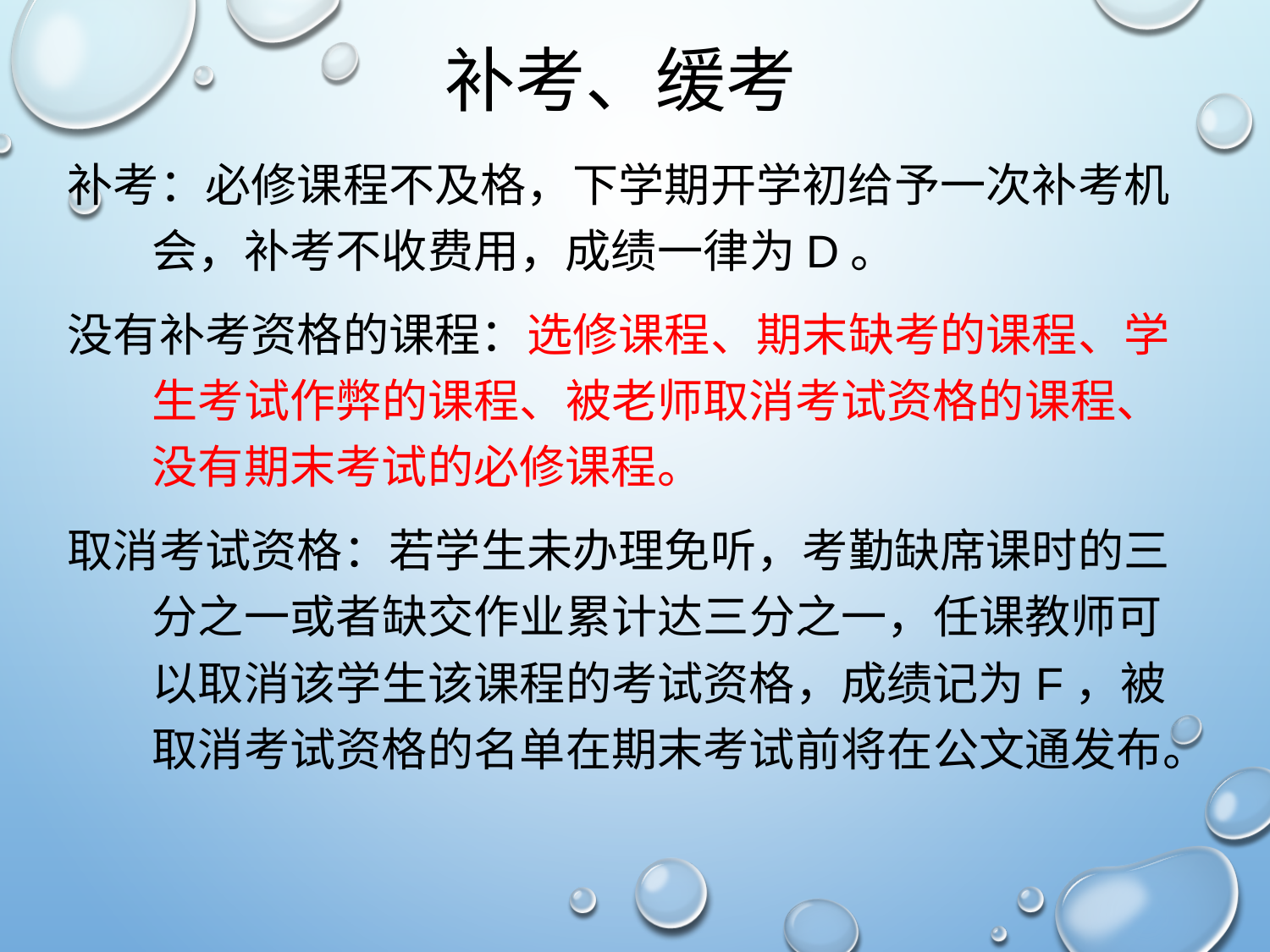

# 补考、缓考
补考：必修课程不及格，下学期开学初给予一次补考机会，补考不收费用，成绩一律为D。
没有补考资格的课程：选修课程、期末缺考的课程、学生考试作弊的课程、被老师取消考试资格的课程、没有期末考试的必修课程。
取消考试资格：若学生未办理免听，考勤缺席课时的三分之一或者缺交作业累计达三分之一，任课教师可以取消该学生该课程的考试资格，成绩记为F，被取消考试资格的名单在期末考试前将在公文通发布。